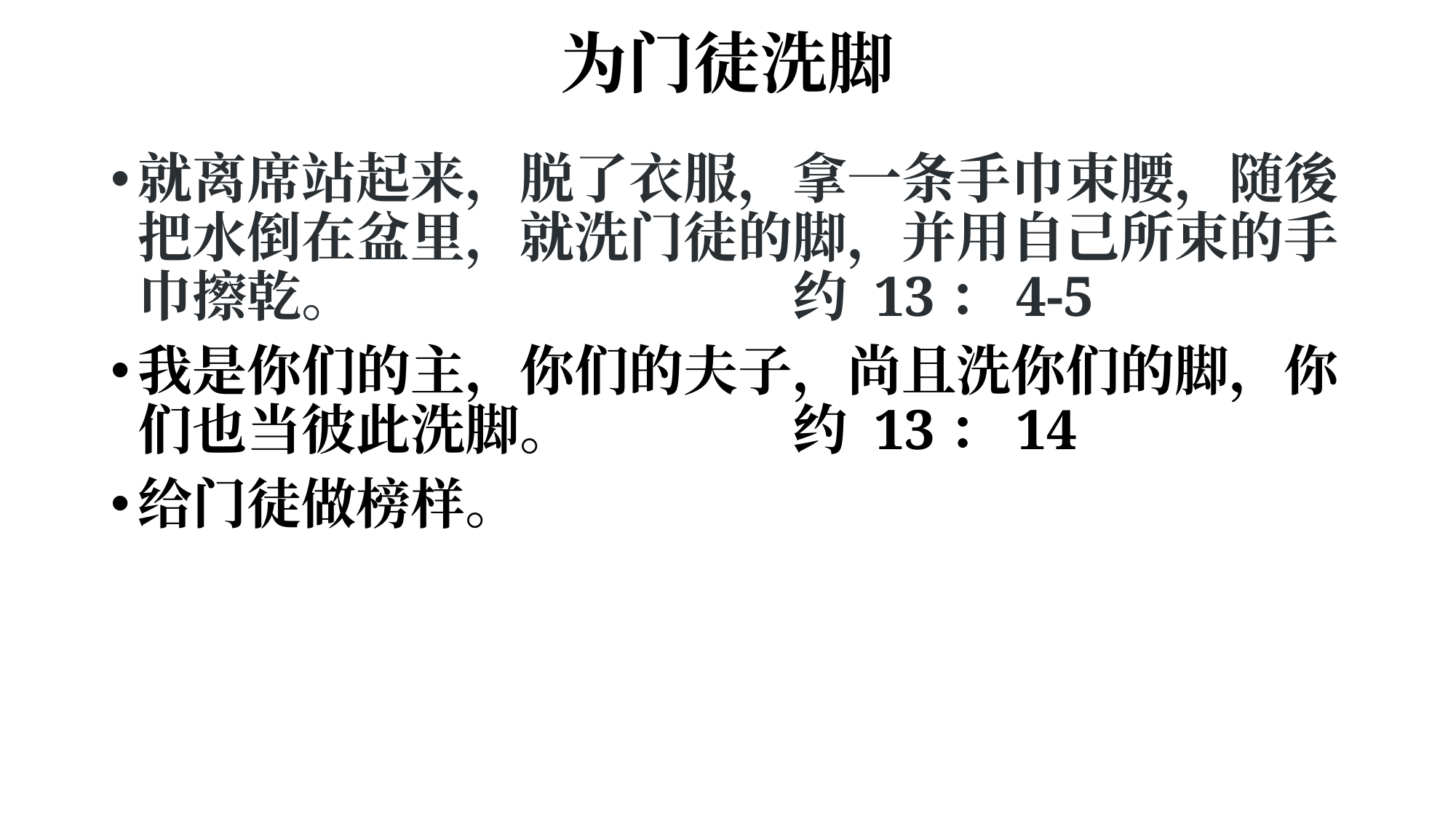

# 为门徒洗脚
就离席站起来，脱了衣服，拿一条手巾束腰，随後把水倒在盆里，就洗门徒的脚，并用自己所束的手巾擦乾。				约 13：4-5
我是你们的主，你们的夫子，尚且洗你们的脚，你们也当彼此洗脚。		约 13：14
给门徒做榜样。